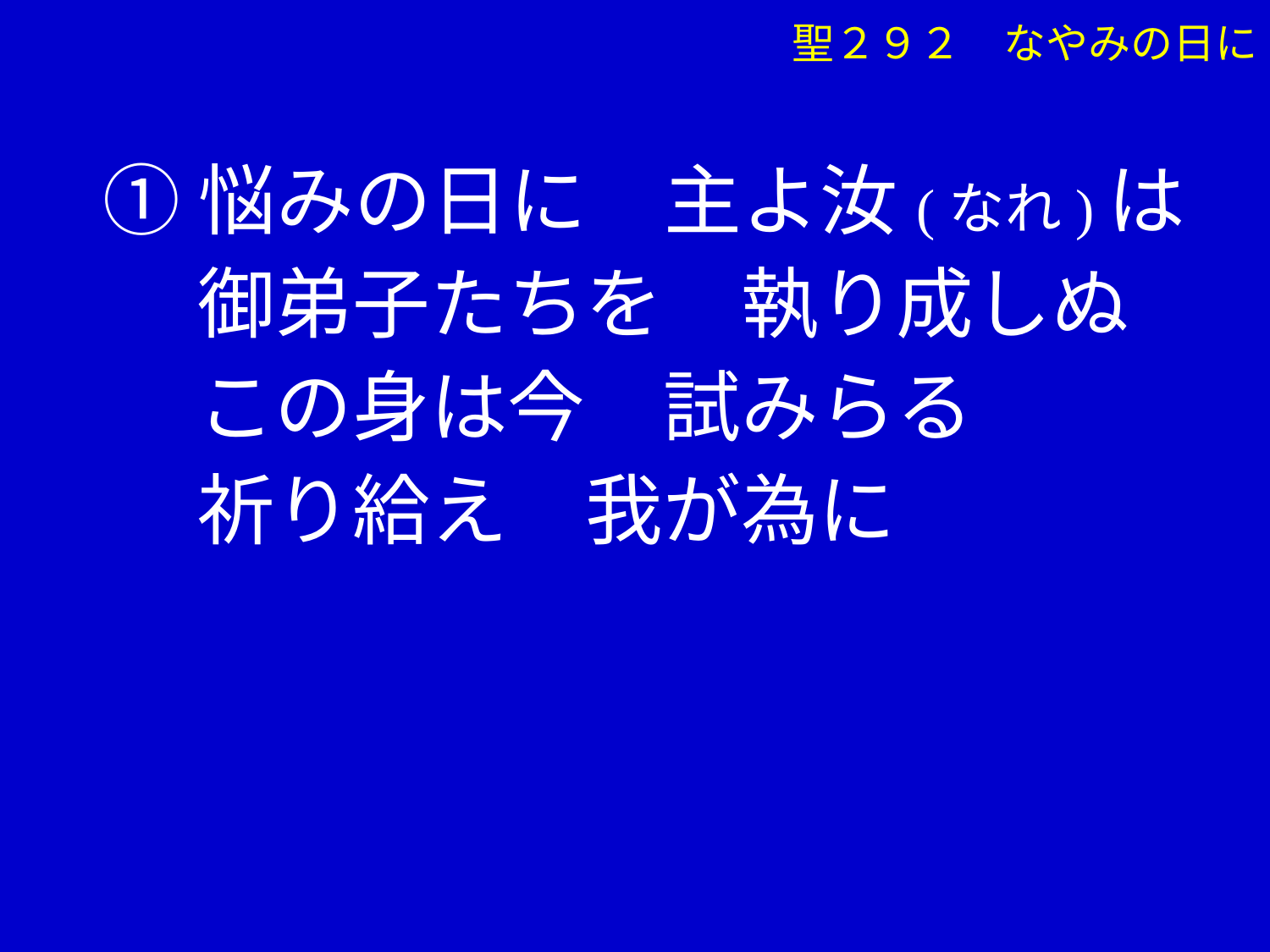

聖２９２　なやみの日に
①悩みの日に　主よ汝(なれ)は
　 御弟子たちを　執り成しぬ
　 この身は今　試みらる
　 祈り給え　我が為に